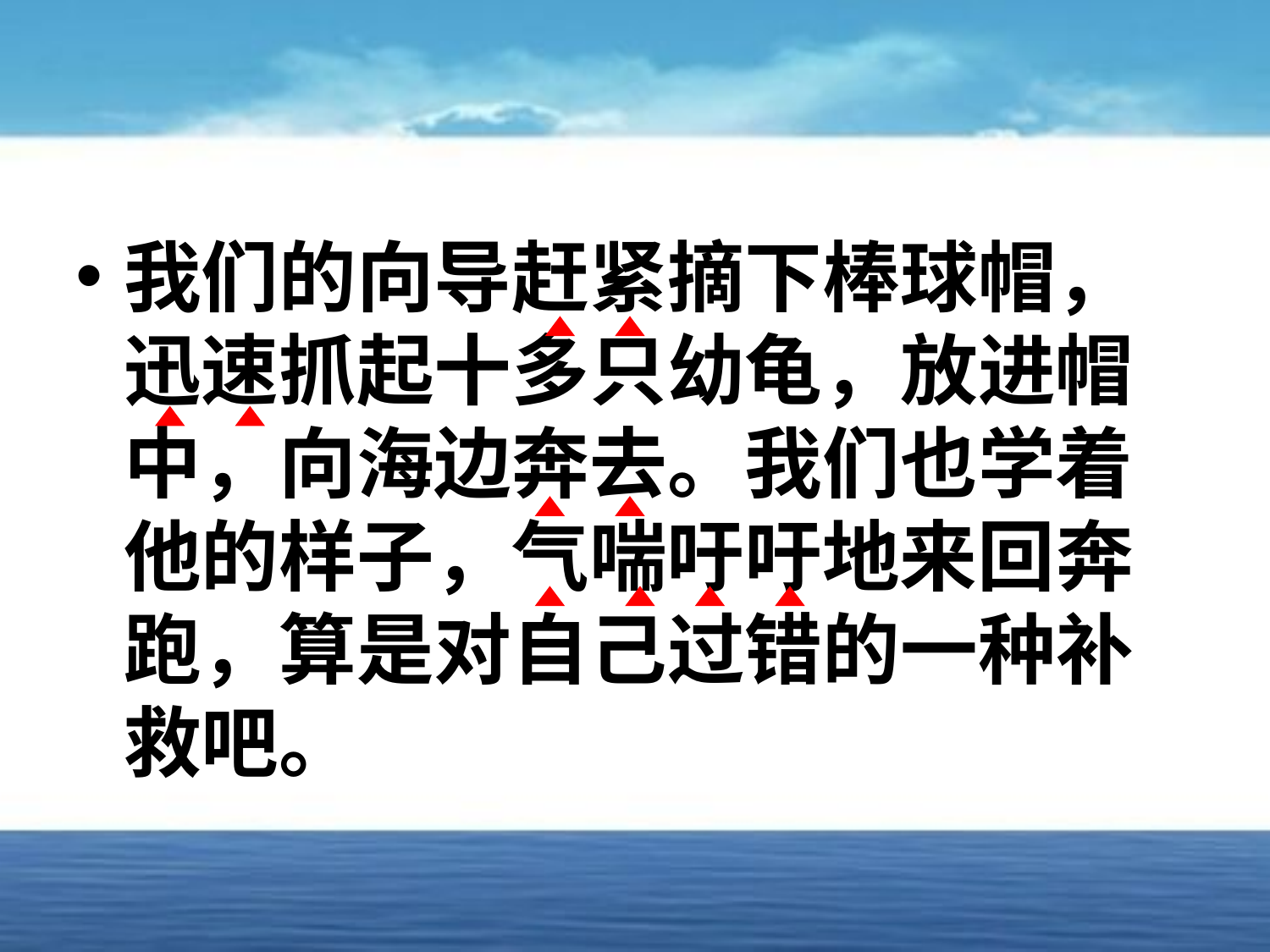

#
我们的向导赶紧摘下棒球帽，迅速抓起十多只幼龟，放进帽中，向海边奔去。我们也学着他的样子，气喘吁吁地来回奔跑，算是对自己过错的一种补救吧。